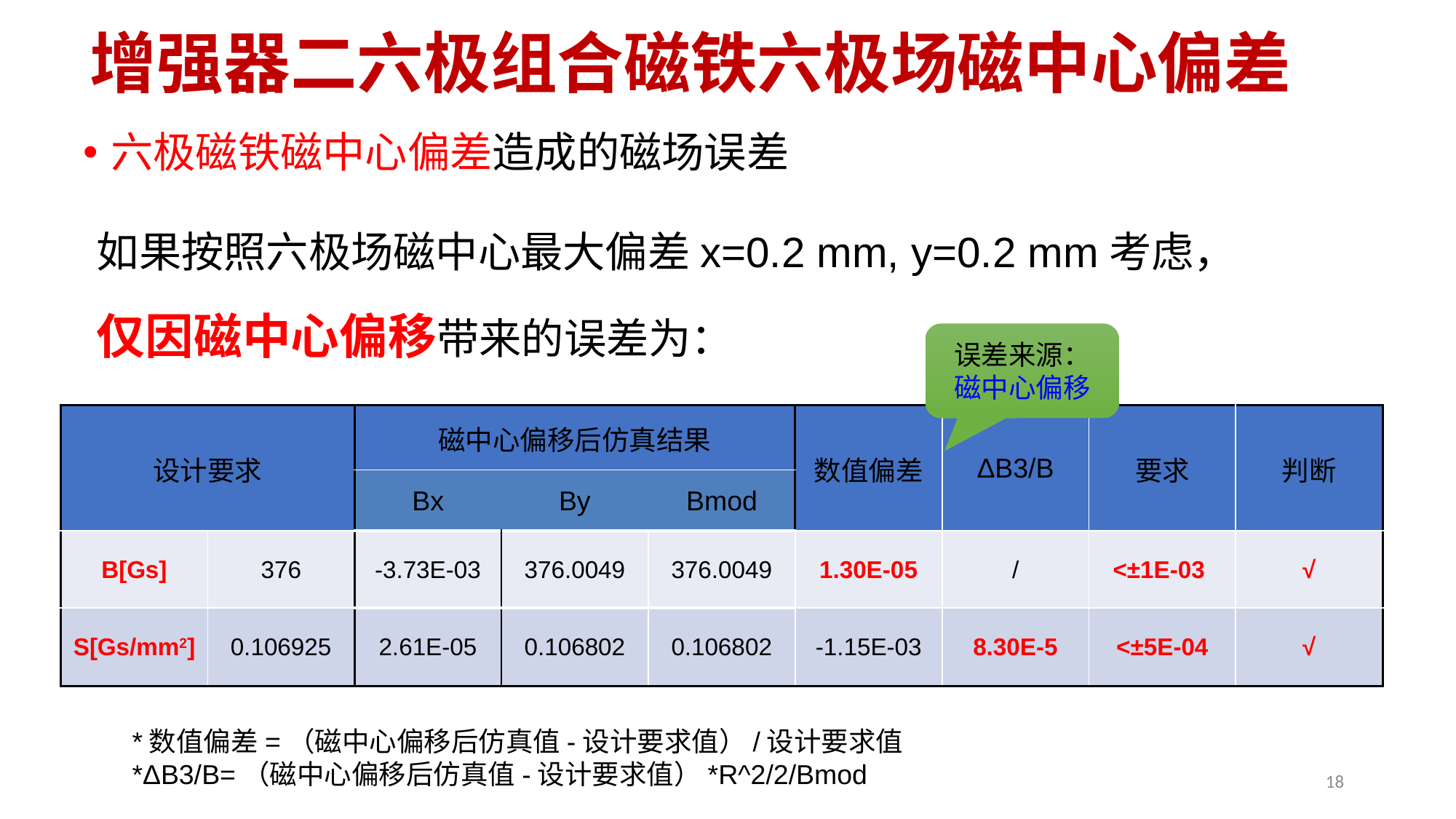

# 增强器二六极组合磁铁六极场磁中心偏差
六极磁铁磁中心偏差造成的磁场误差
如果按照六极场磁中心最大偏差x=0.2 mm, y=0.2 mm考虑，
仅因磁中心偏移带来的误差为：

误差来源：
磁中心偏移
| 设计要求 |  | 磁中心偏移后仿真结果 |  |  | 数值偏差 | ΔB3/B | 要求 | 判断 |
| --- | --- | --- | --- | --- | --- | --- | --- | --- |
|  |  | Bx | By | Bmod |  |  |  |  |
| B[Gs] | 376 | -3.73E-03 | 376.0049 | 376.0049 | 1.30E-05 | / | <±1E-03 | √ |
| S[Gs/mm2] | 0.106925 | 2.61E-05 | 0.106802 | 0.106802 | -1.15E-03 | 8.30E-5 | <±5E-04 | √ |
*数值偏差=（磁中心偏移后仿真值-设计要求值）/设计要求值
*ΔB3/B=（磁中心偏移后仿真值-设计要求值）*R^2/2/Bmod

18